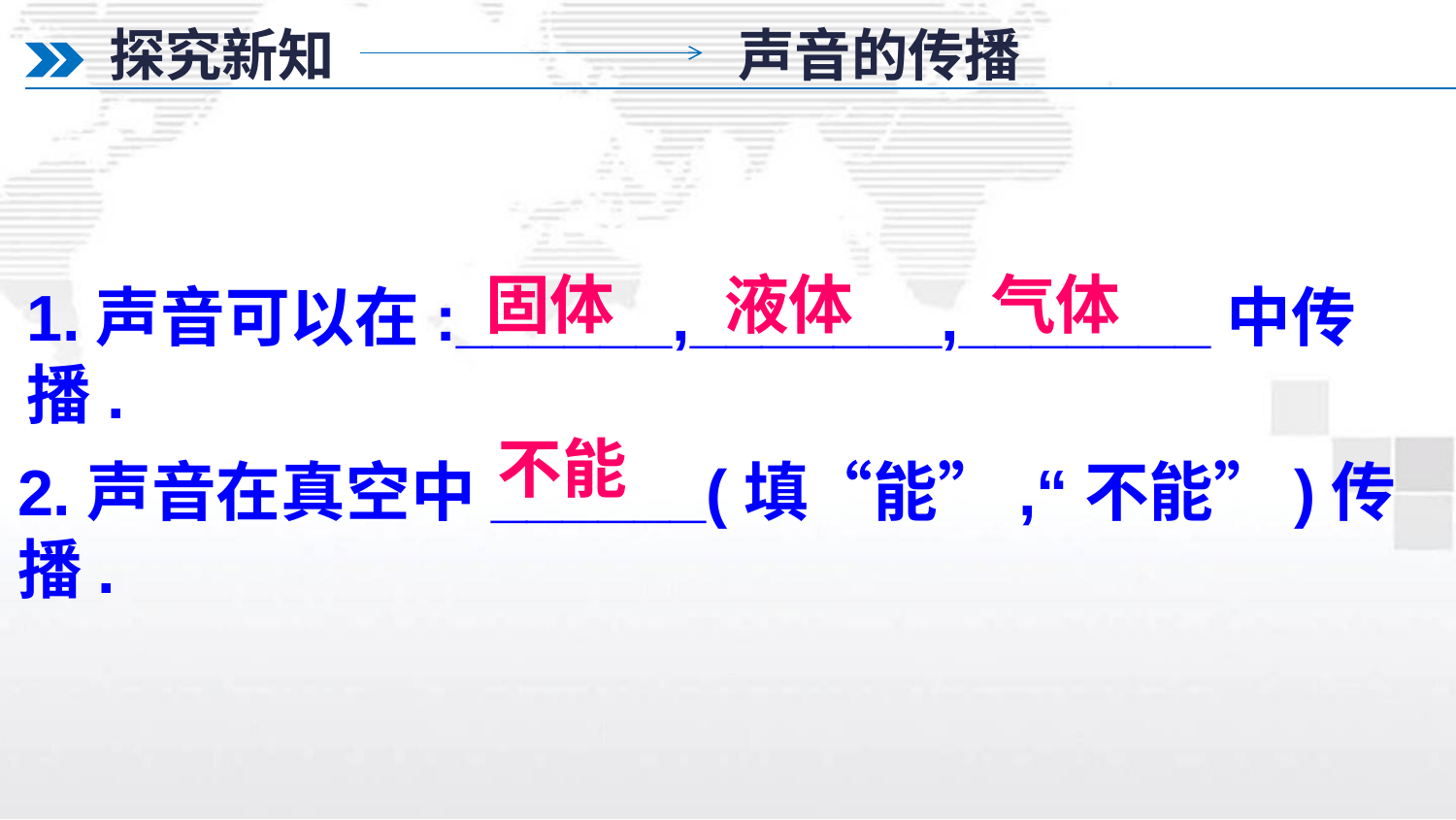

# 探究新知
声音的传播
固体
液体
气体
1.声音可以在:______,_______,_______中传播.
不能
2.声音在真空中______(填“能”,“不能”)传播.